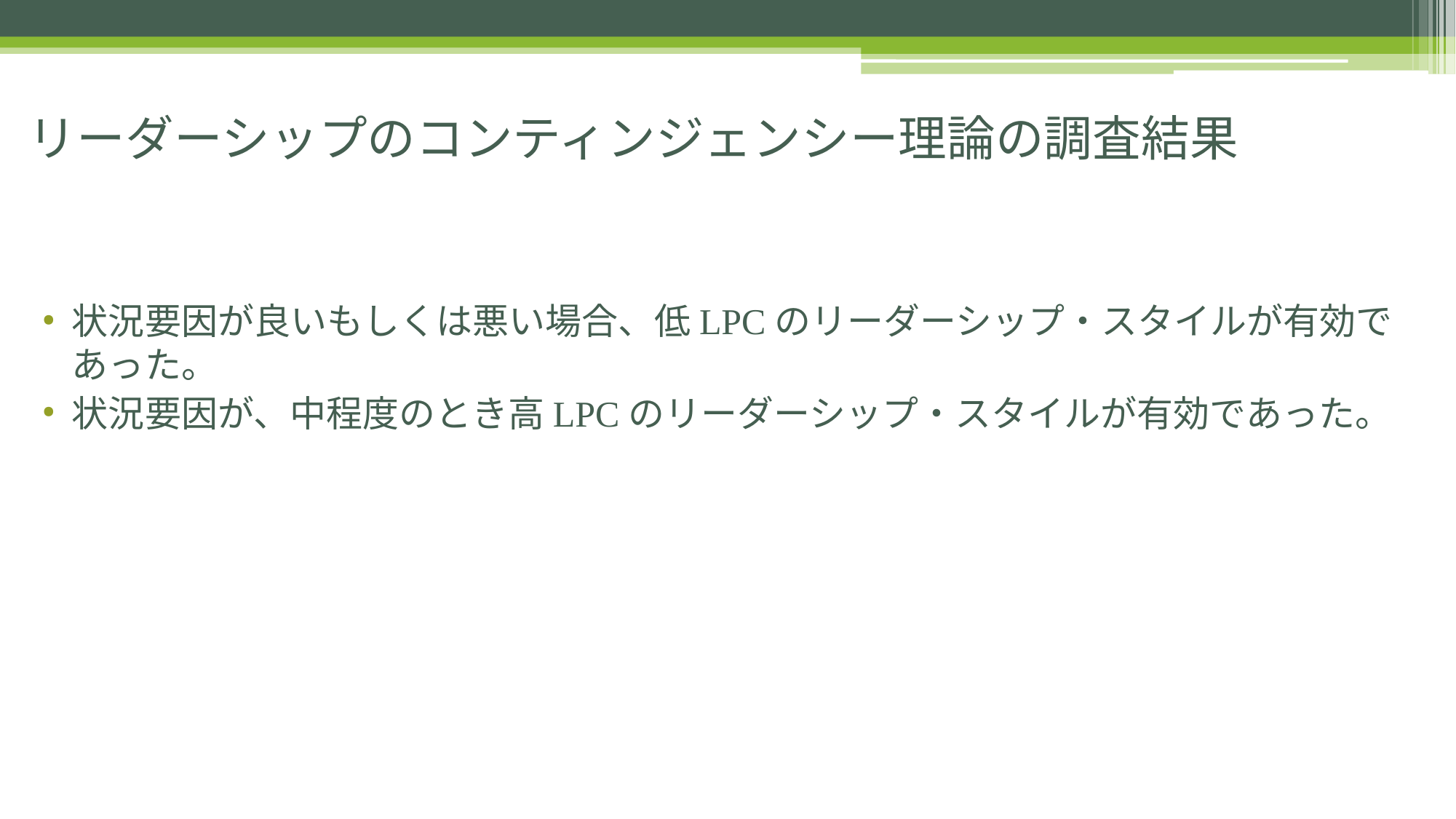

# リーダーシップのコンティンジェンシー理論の調査結果
状況要因が良いもしくは悪い場合、低LPCのリーダーシップ・スタイルが有効であった。
状況要因が、中程度のとき高LPCのリーダーシップ・スタイルが有効であった。